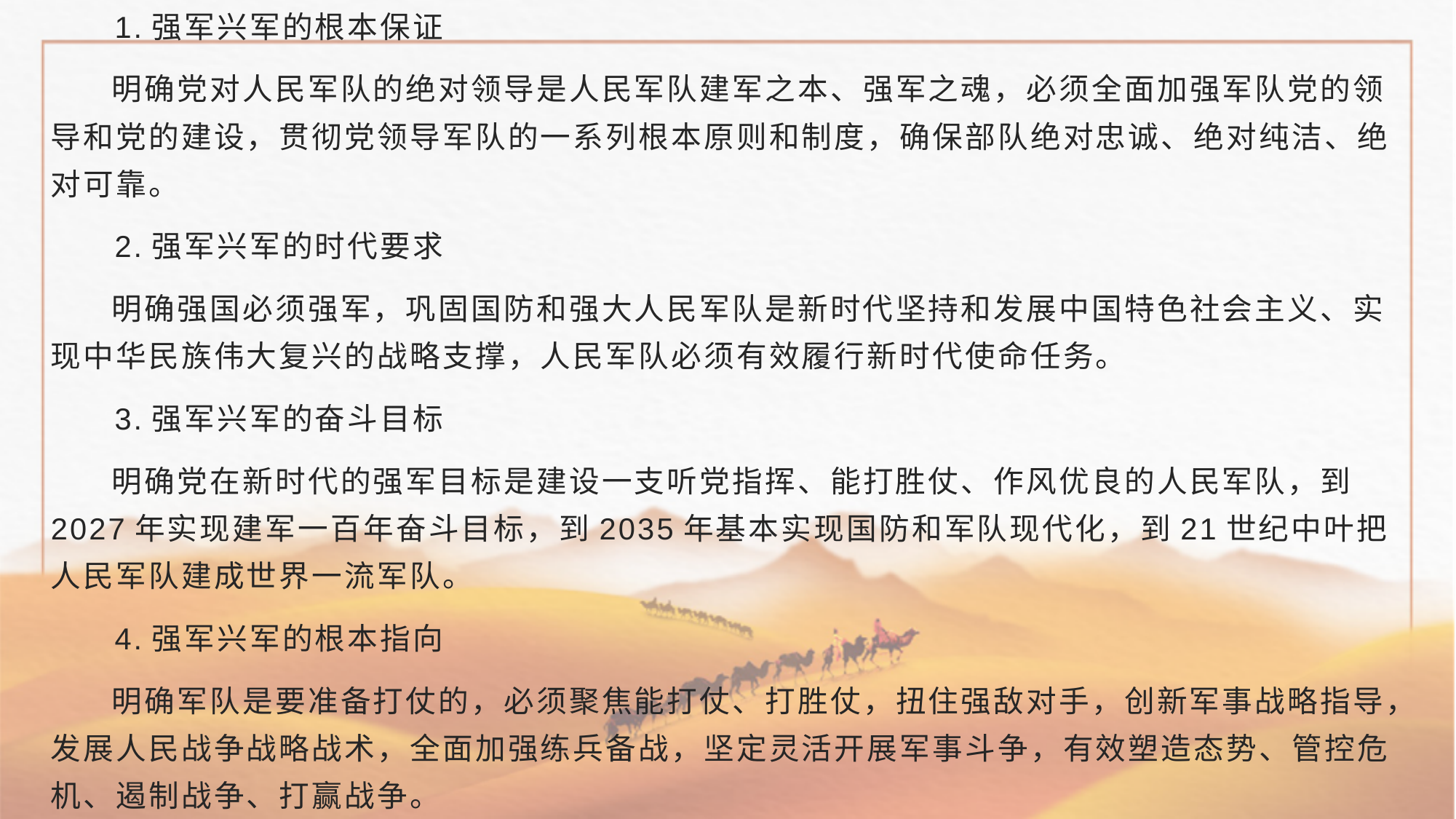

1.强军兴军的根本保证
      明确党对人民军队的绝对领导是人民军队建军之本、强军之魂，必须全面加强军队党的领导和党的建设，贯彻党领导军队的一系列根本原则和制度，确保部队绝对忠诚、绝对纯洁、绝对可靠。
      2.强军兴军的时代要求
      明确强国必须强军，巩固国防和强大人民军队是新时代坚持和发展中国特色社会主义、实现中华民族伟大复兴的战略支撑，人民军队必须有效履行新时代使命任务。
      3.强军兴军的奋斗目标
      明确党在新时代的强军目标是建设一支听党指挥、能打胜仗、作风优良的人民军队，到2027年实现建军一百年奋斗目标，到2035年基本实现国防和军队现代化，到21世纪中叶把人民军队建成世界一流军队。
      4.强军兴军的根本指向
      明确军队是要准备打仗的，必须聚焦能打仗、打胜仗，扭住强敌对手，创新军事战略指导，发展人民战争战略战术，全面加强练兵备战，坚定灵活开展军事斗争，有效塑造态势、管控危机、遏制战争、打赢战争。